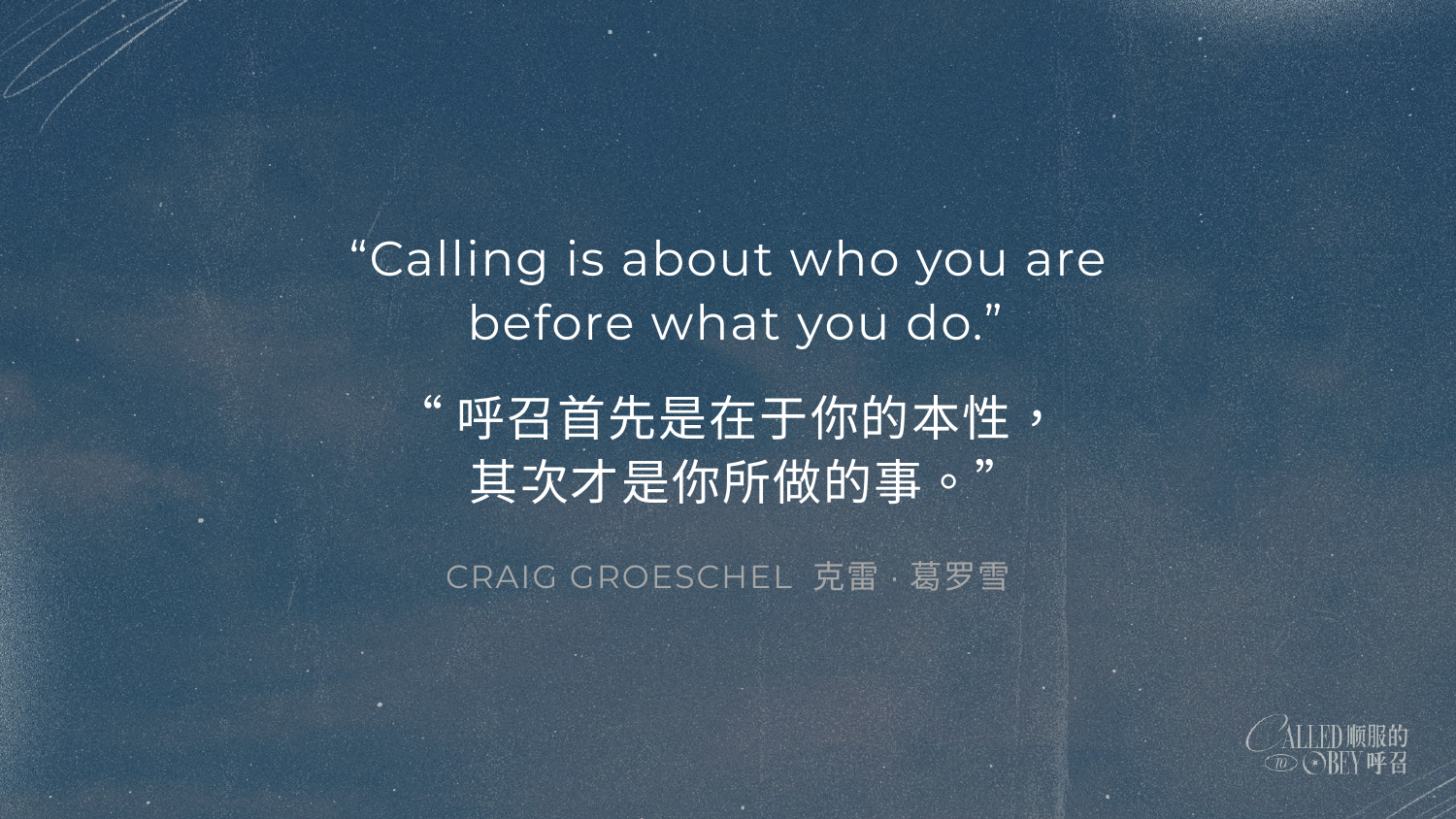

“Calling is about who you are
 before what you do.”

“呼召首先是在于你的本性，
  其次才是你所做的事。”

CRAIG GROESCHEL 克雷·葛罗雪